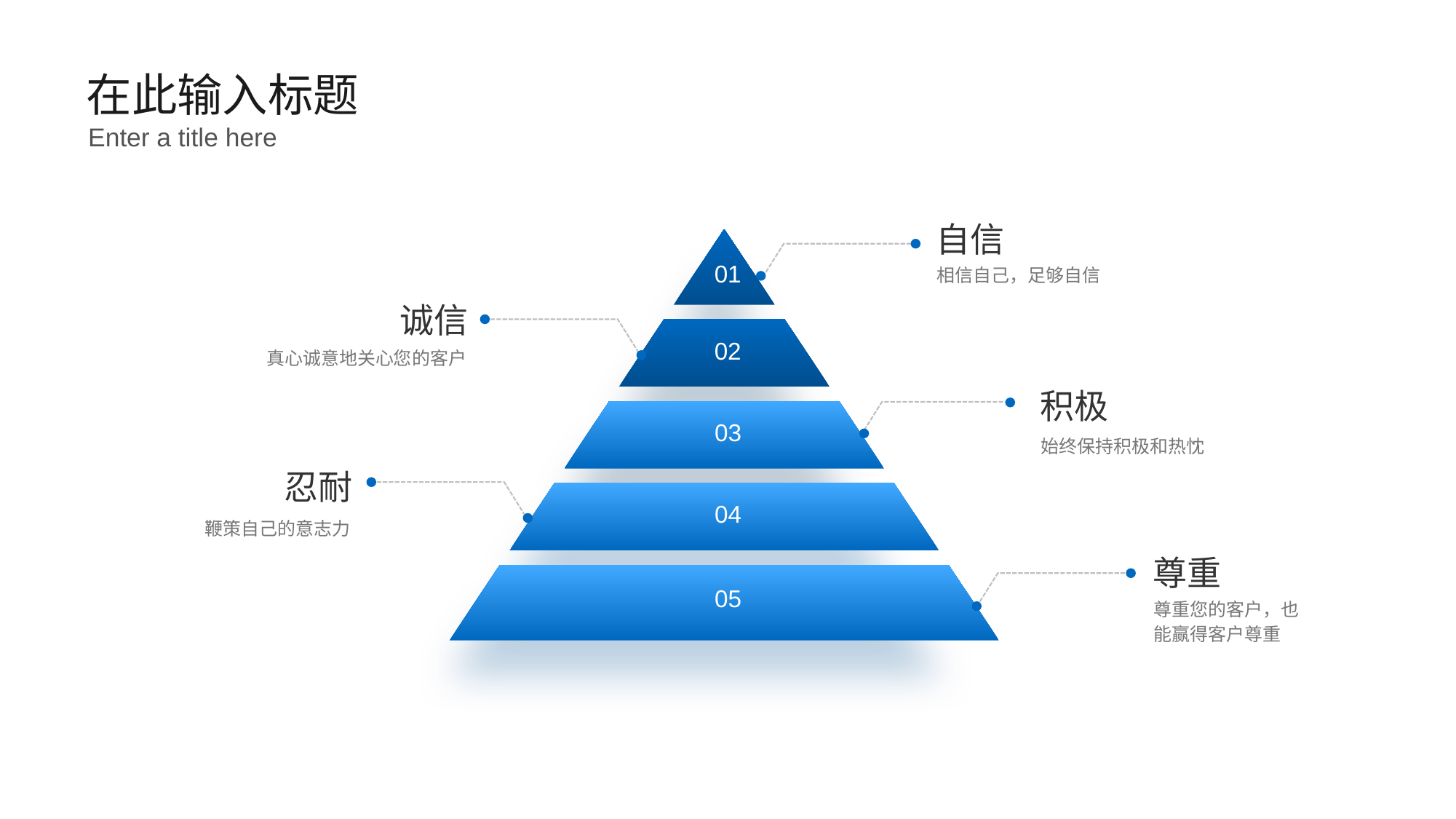

在此输入标题
Enter a title here
自信

相信自己，足够自信
01

诚信

02
真心诚意地关心您的客户

积极

03
始终保持积极和热忱

忍耐

04
鞭策自己的意志力

尊重

05
尊重您的客户，也
能赢得客户尊重